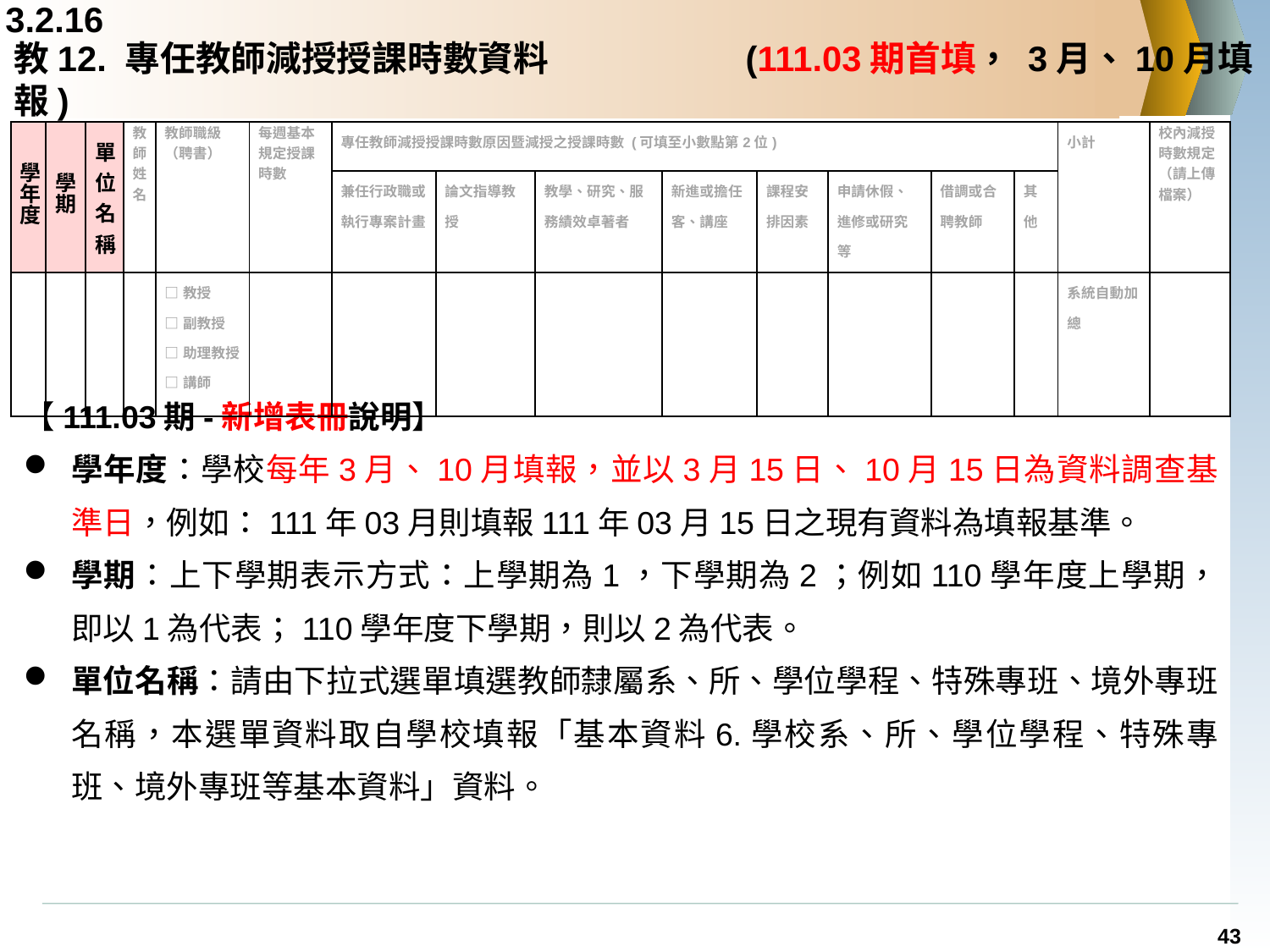

3.2.16
# 教12. 專任教師減授授課時數資料	           (111.03期首填， 3月、10月填報)
| 學年度 | 學期 | 單位 名稱 | 教師姓名 | 教師職級（聘書） | 每週基本規定授課時數 | 專任教師減授授課時數原因暨減授之授課時數 (可填至小數點第2位) |  |  |  |  |  |  |  | 小計 | 校內減授時數規定 （請上傳檔案） |
| --- | --- | --- | --- | --- | --- | --- | --- | --- | --- | --- | --- | --- | --- | --- | --- |
|  |  |  |  |  |  | 兼任行政職或執行專案計畫 | 論文指導教授 | 教學、研究、服務績效卓著者 | 新進或擔任客、講座 | 課程安排因素 | 申請休假、進修或研究等 | 借調或合聘教師 | 其他 |  |  |
|  |  |  |  | □教授 □副教授 □助理教授 □講師 |  |  |  |  |  |  |  |  |  | 系統自動加總 |  |
【111.03期-新增表冊說明】
學年度：學校每年3月、10月填報，並以3月15日、10月15日為資料調查基準日，例如：111年03月則填報111年03月15日之現有資料為填報基準。
學期：上下學期表示方式：上學期為1，下學期為2；例如110學年度上學期，即以1為代表；110學年度下學期，則以2為代表。
單位名稱：請由下拉式選單填選教師隸屬系、所、學位學程、特殊專班、境外專班名稱，本選單資料取自學校填報「基本資料6.學校系、所、學位學程、特殊專班、境外專班等基本資料」資料。